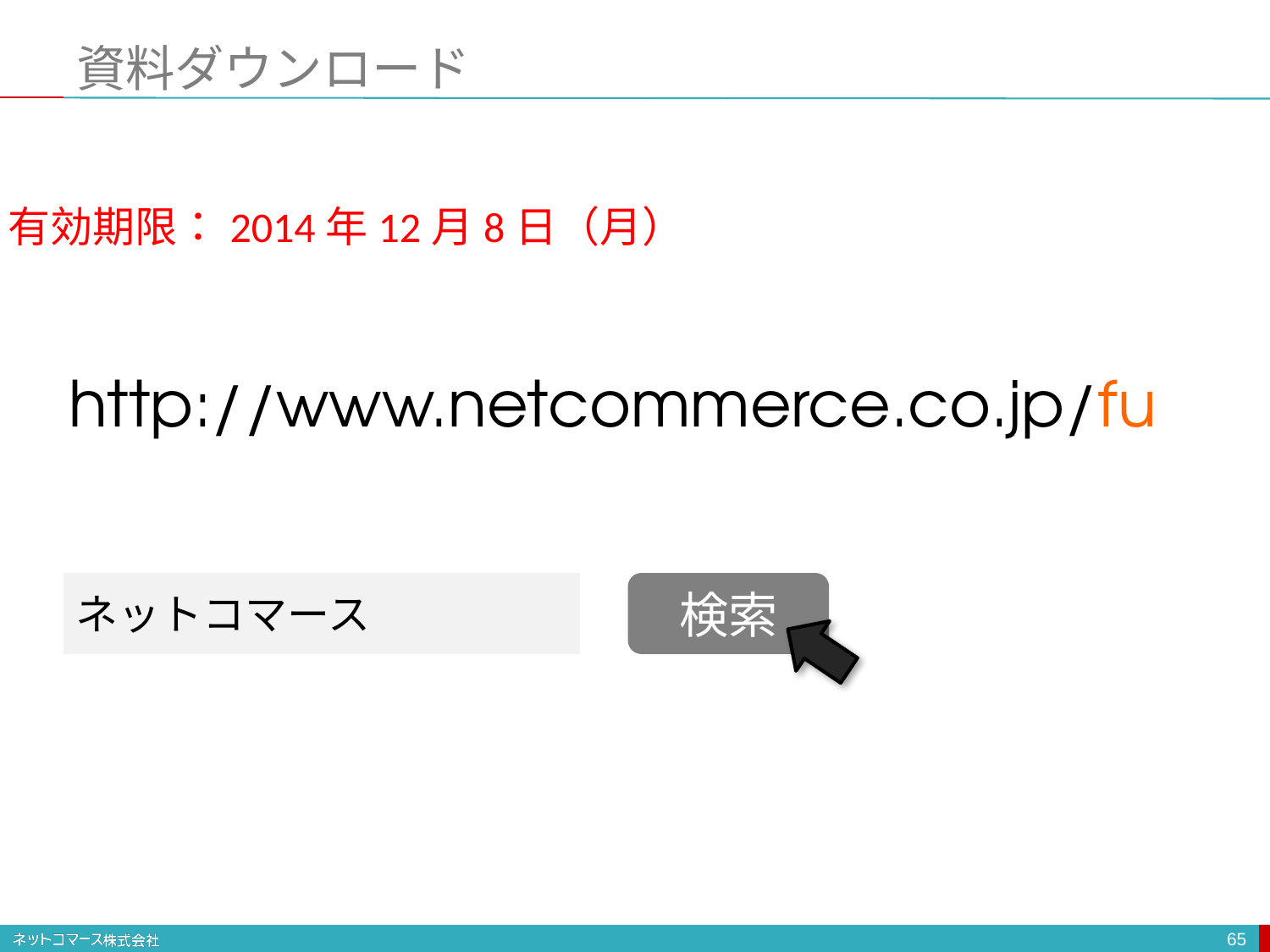

# 資料ダウンロード
有効期限：2014年12月8日（月）
http://www.netcommerce.co.jp/fu
ネットコマース
検索

65